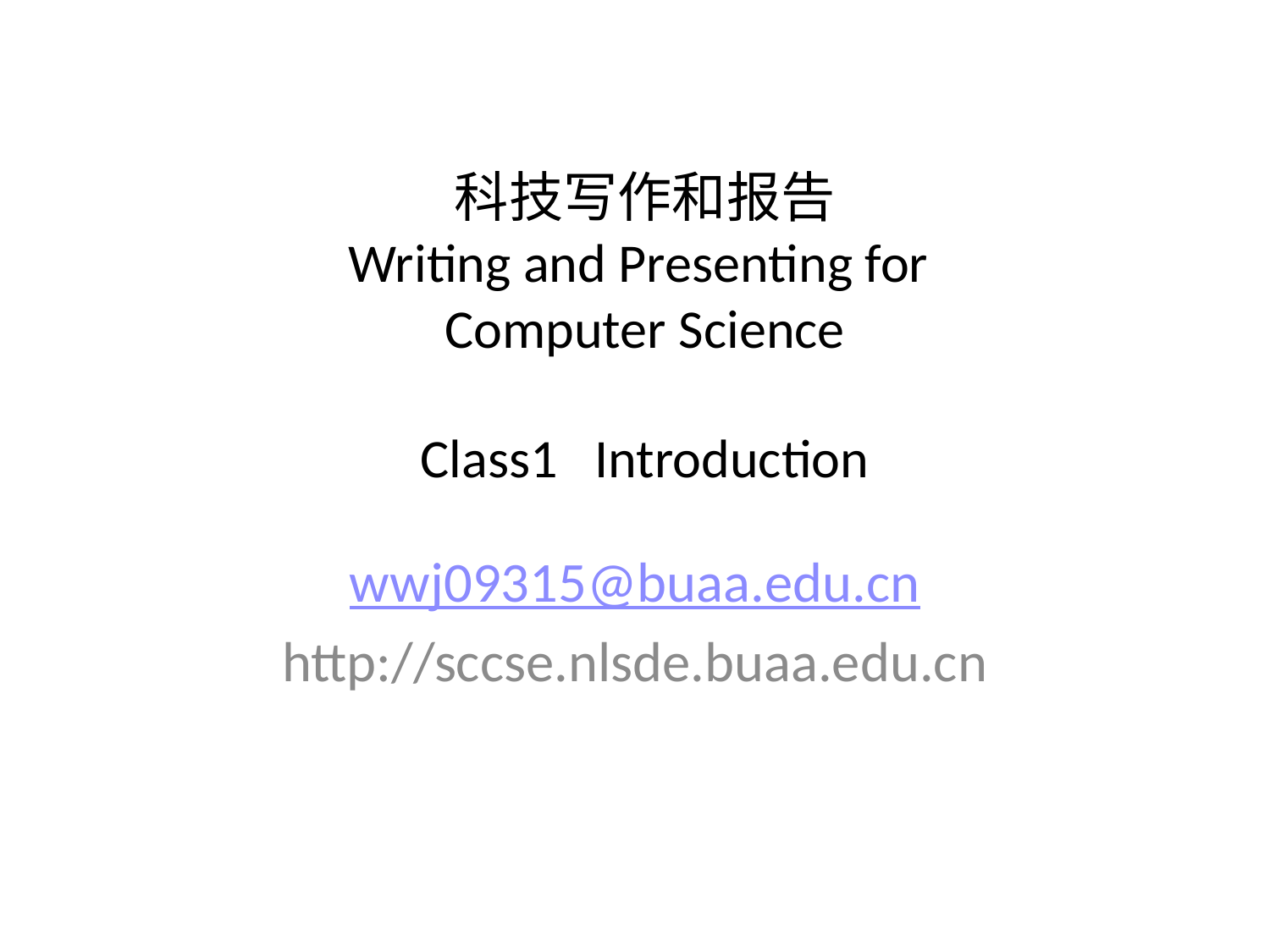

# 科技写作和报告 Writing and Presenting for Computer Science Class1   Introduction
wwj09315@buaa.edu.cn
http://sccse.nlsde.buaa.edu.cn